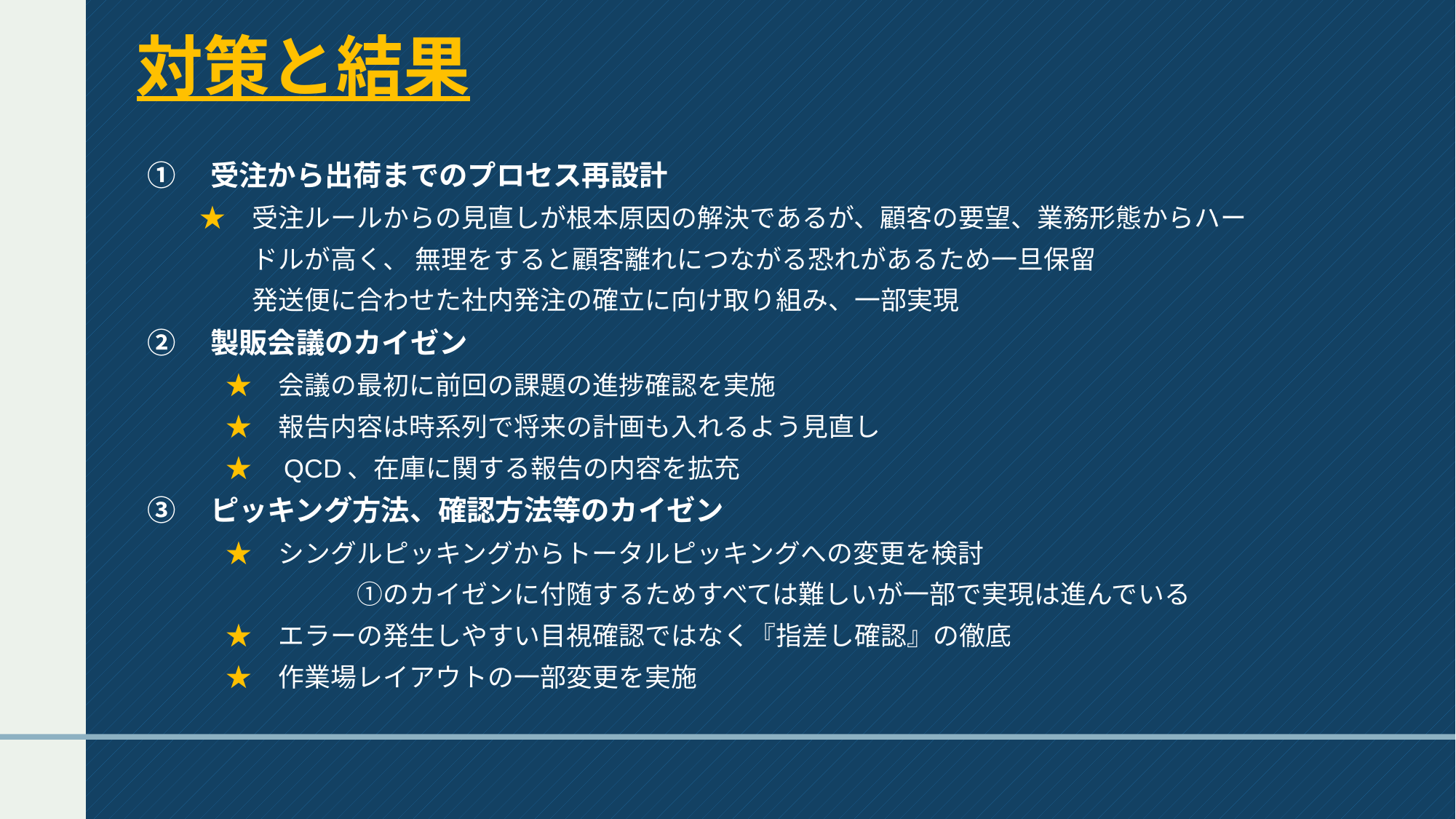

# 対策と結果
①　受注から出荷までのプロセス再設計
　　★　受注ルールからの見直しが根本原因の解決であるが、顧客の要望、業務形態からハー
　　　　ドルが高く、 無理をすると顧客離れにつながる恐れがあるため一旦保留
　　　　発送便に合わせた社内発注の確立に向け取り組み、一部実現
➁　製販会議のカイゼン
　　　★　会議の最初に前回の課題の進捗確認を実施
　　　★　報告内容は時系列で将来の計画も入れるよう見直し
　　　★　QCD、在庫に関する報告の内容を拡充
③　ピッキング方法、確認方法等のカイゼン
　　　★　シングルピッキングからトータルピッキングへの変更を検討
　　　　　　　　①のカイゼンに付随するためすべては難しいが一部で実現は進んでいる
　　　★　エラーの発生しやすい目視確認ではなく『指差し確認』の徹底
　　　★　作業場レイアウトの一部変更を実施